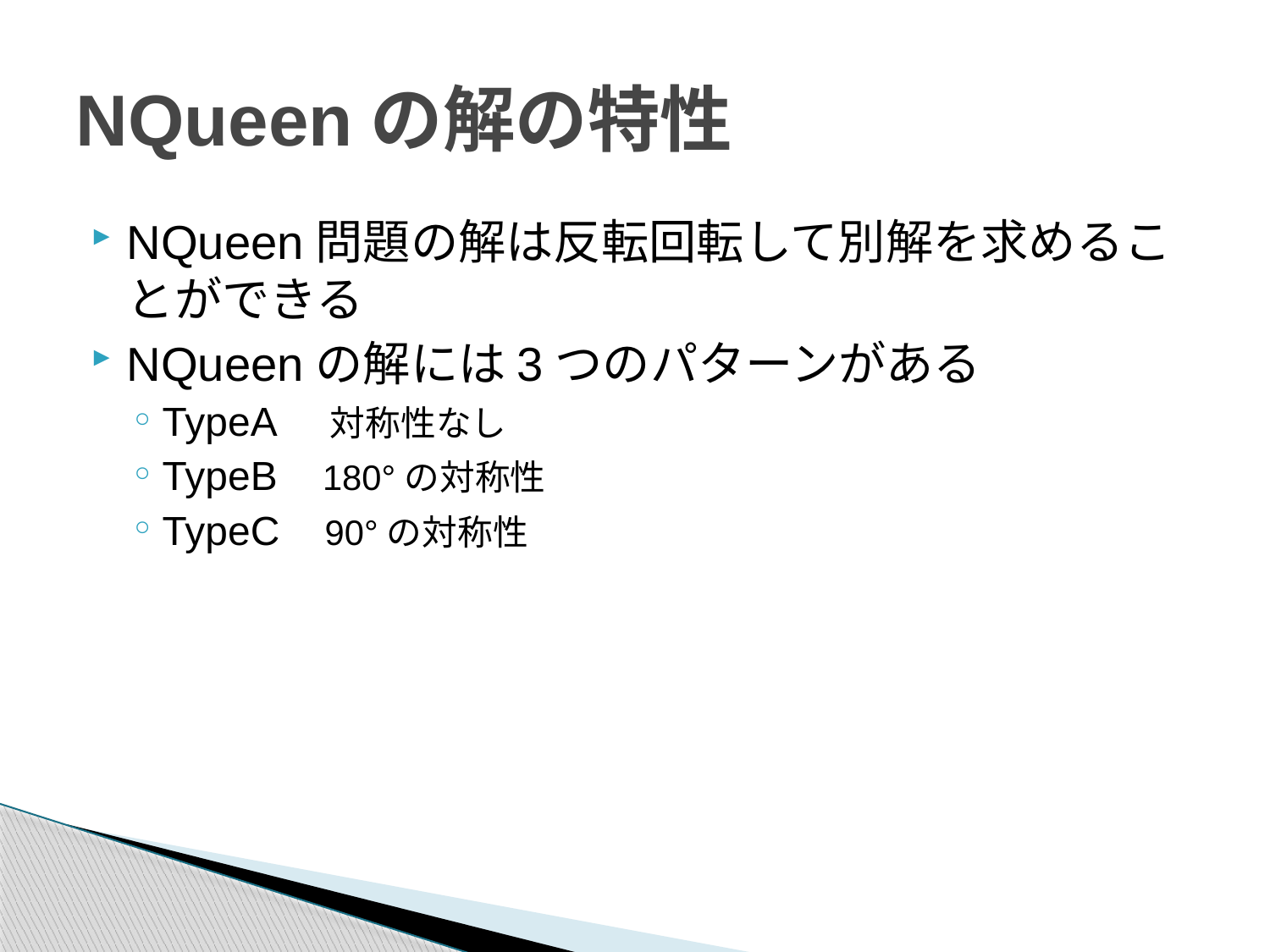

# NQueenの解の特性
NQueen問題の解は反転回転して別解を求めることができる
NQueenの解には3つのパターンがある
TypeA    対称性なし
TypeB    180°の対称性
TypeC    90°の対称性